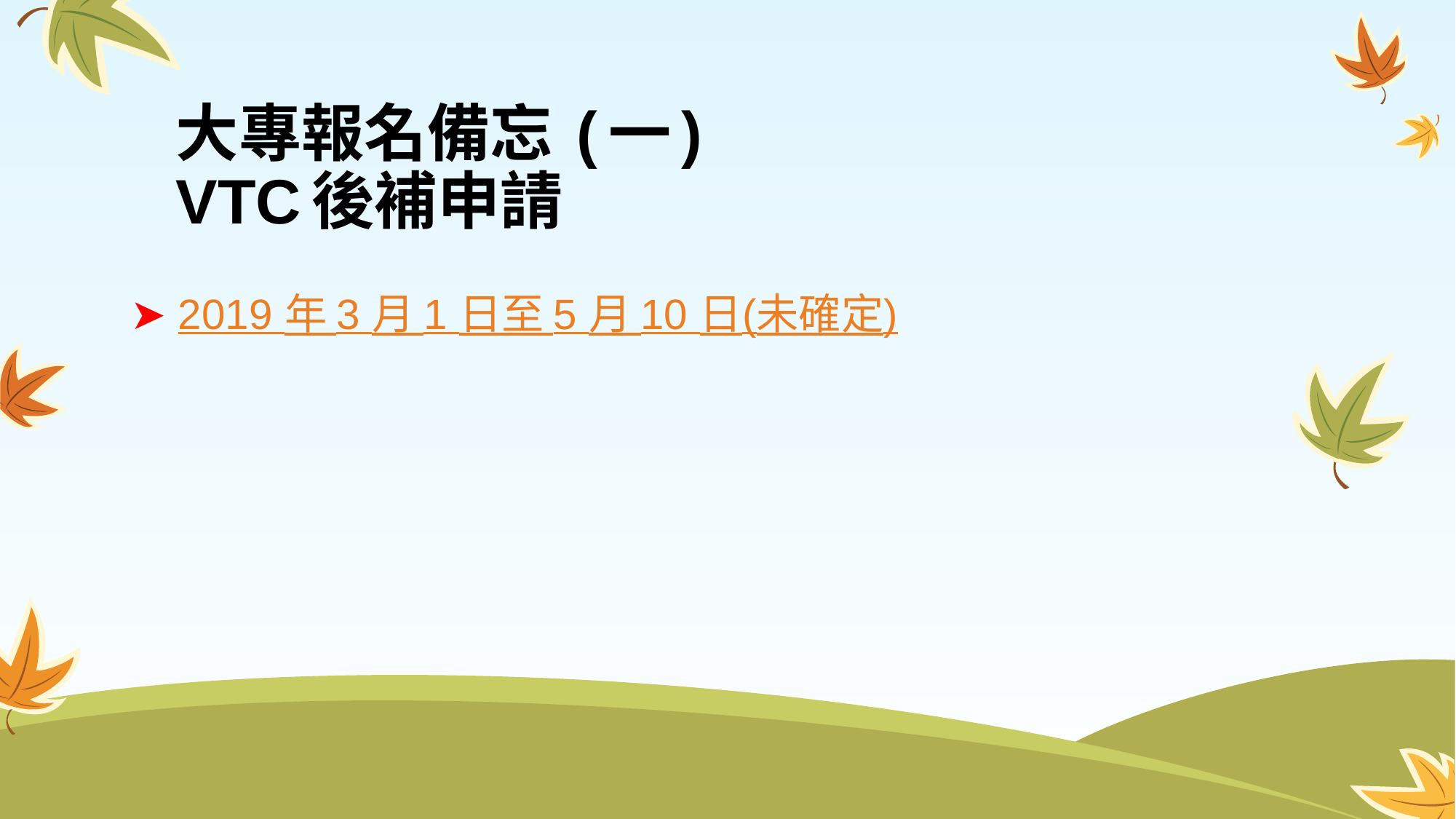

# 大專報名備忘 (一) VTC後補申請

➤ 2019 年 3 ⽉ 1 ⽇至 5 ⽉ 10 ⽇(未確定)